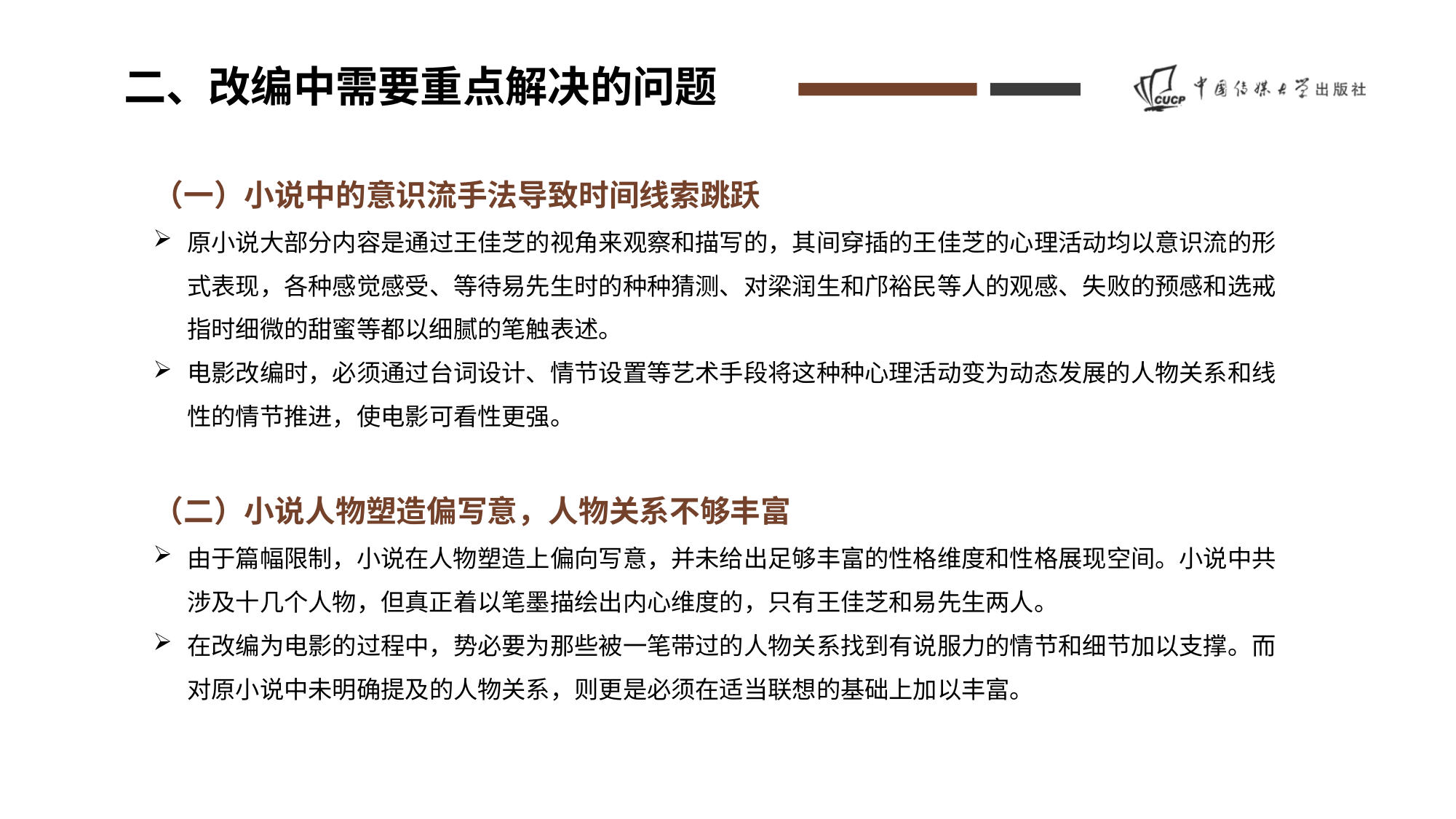

二、改编中需要重点解决的问题

（一）小说中的意识流手法导致时间线索跳跃
原小说大部分内容是通过王佳芝的视角来观察和描写的，其间穿插的王佳芝的心理活动均以意识流的形式表现，各种感觉感受、等待易先生时的种种猜测、对梁润生和邝裕民等人的观感、失败的预感和选戒指时细微的甜蜜等都以细腻的笔触表述。
电影改编时，必须通过台词设计、情节设置等艺术手段将这种种心理活动变为动态发展的人物关系和线性的情节推进，使电影可看性更强。

（二）小说人物塑造偏写意，人物关系不够丰富
由于篇幅限制，小说在人物塑造上偏向写意，并未给出足够丰富的性格维度和性格展现空间。小说中共涉及十几个人物，但真正着以笔墨描绘出内心维度的，只有王佳芝和易先生两人。
在改编为电影的过程中，势必要为那些被一笔带过的人物关系找到有说服力的情节和细节加以支撑。而对原小说中未明确提及的人物关系，则更是必须在适当联想的基础上加以丰富。